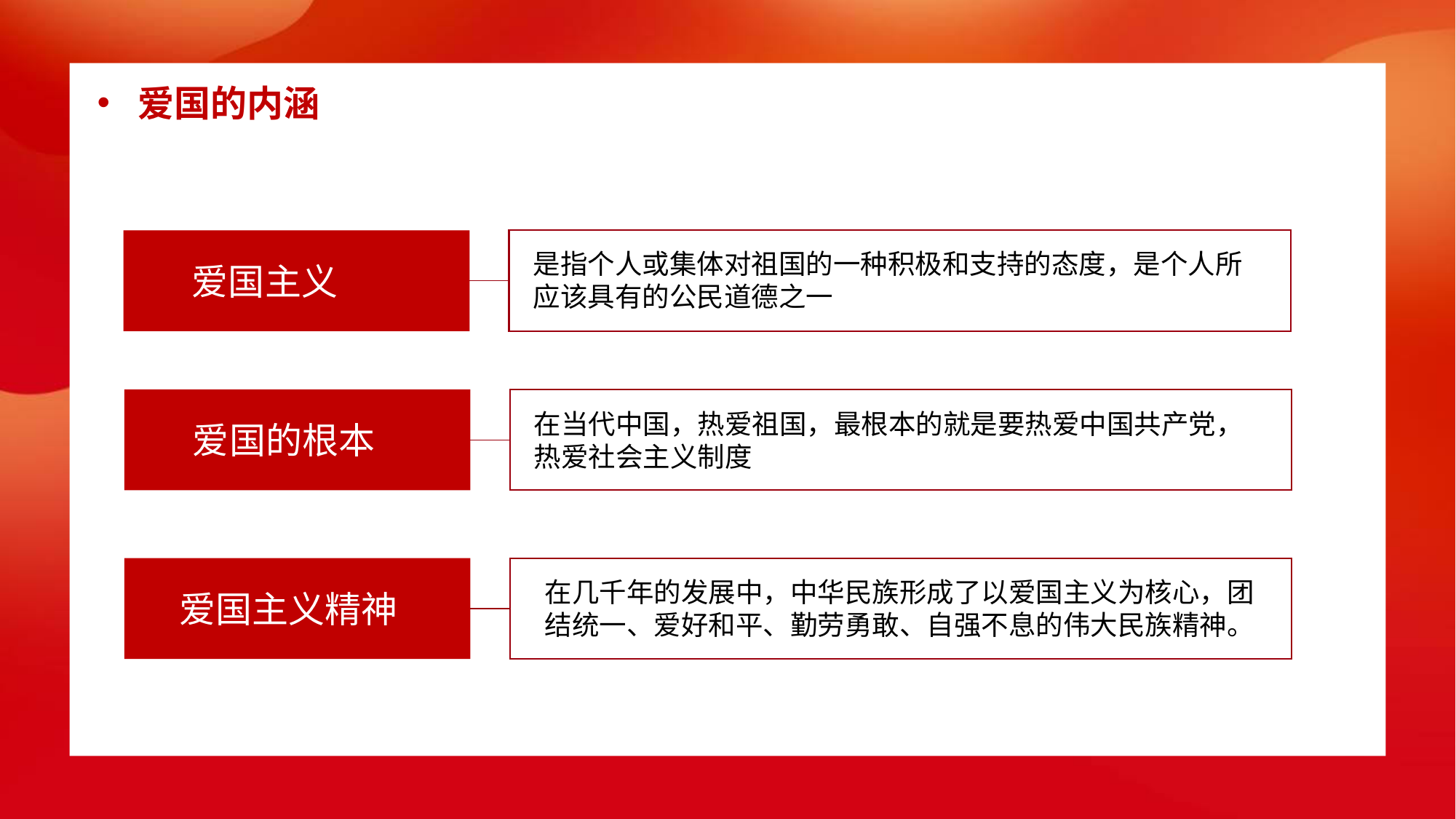

爱国的内涵

是指个人或集体对祖国的一种积极和支持的态度，是个人所应该具有的公民道德之一
爱国主义

在当代中国，热爱祖国，最根本的就是要热爱中国共产党，热爱社会主义制度
爱国的根本

在几千年的发展中，中华民族形成了以爱国主义为核心，团结统一、爱好和平、勤劳勇敢、自强不息的伟大民族精神。
爱国主义精神